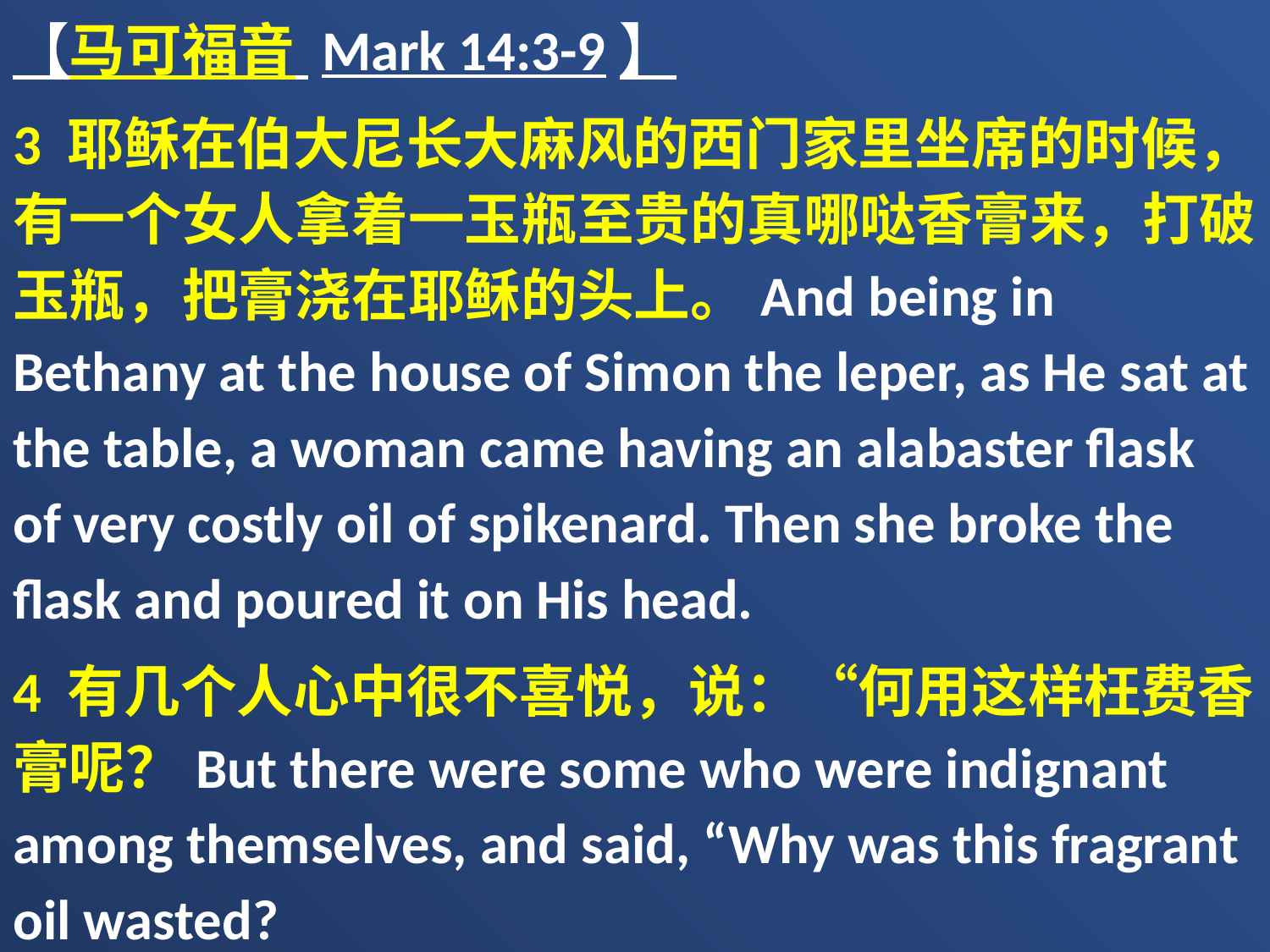

【马可福音 Mark 14:3-9】
3 耶稣在伯大尼长大麻风的西门家里坐席的时候，有一个女人拿着一玉瓶至贵的真哪哒香膏来，打破玉瓶，把膏浇在耶稣的头上。And being in Bethany at the house of Simon the leper, as He sat at the table, a woman came having an alabaster flask of very costly oil of spikenard. Then she broke the flask and poured it on His head.
4 有几个人心中很不喜悦，说：“何用这样枉费香膏呢？But there were some who were indignant among themselves, and said, “Why was this fragrant oil wasted?